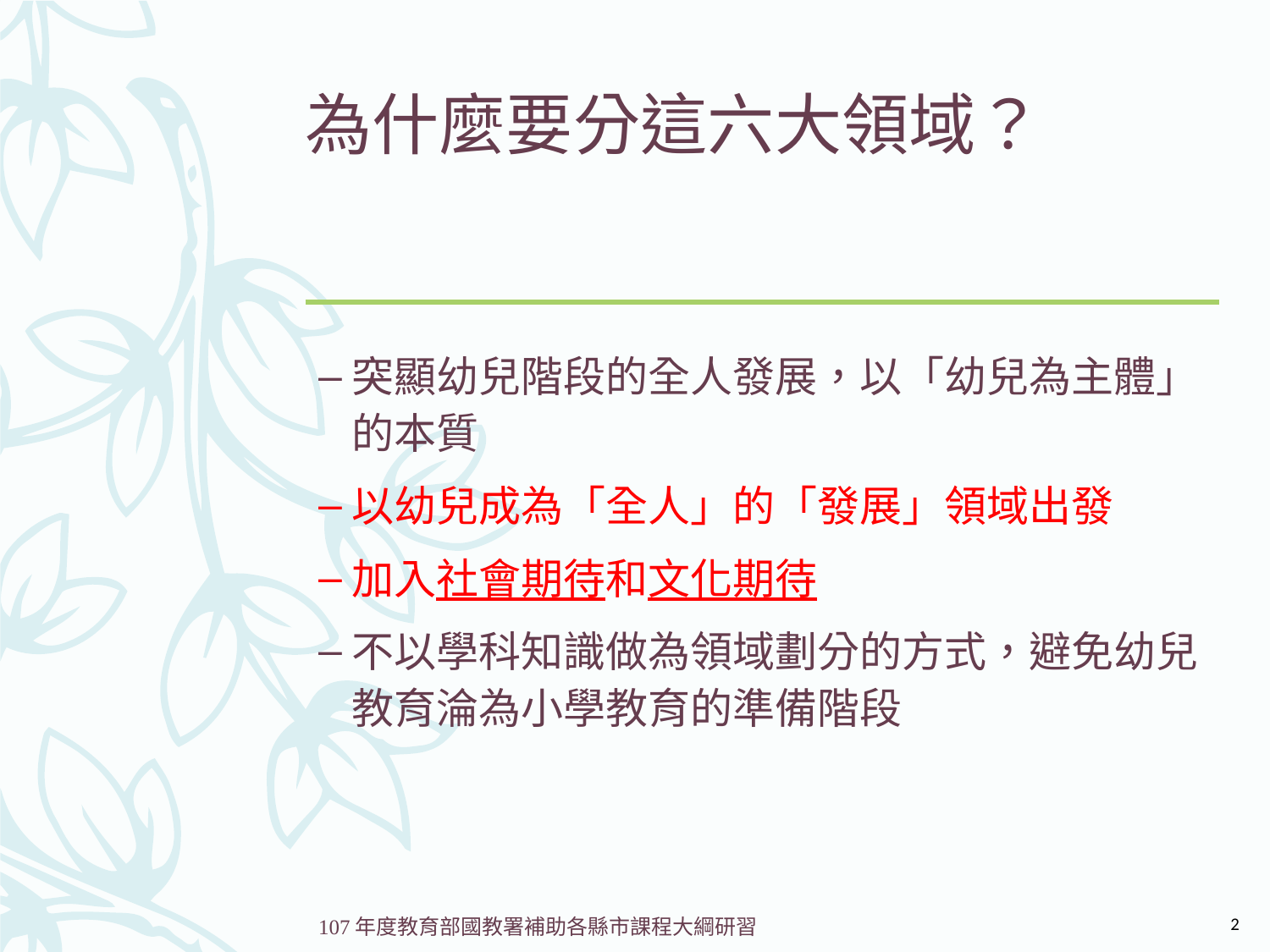

# 為什麼要分這六大領域？
突顯幼兒階段的全人發展，以「幼兒為主體」的本質
以幼兒成為「全人」的「發展」領域出發
加入社會期待和文化期待
不以學科知識做為領域劃分的方式，避免幼兒教育淪為小學教育的準備階段

2
107年度教育部國教署補助各縣市課程大綱研習